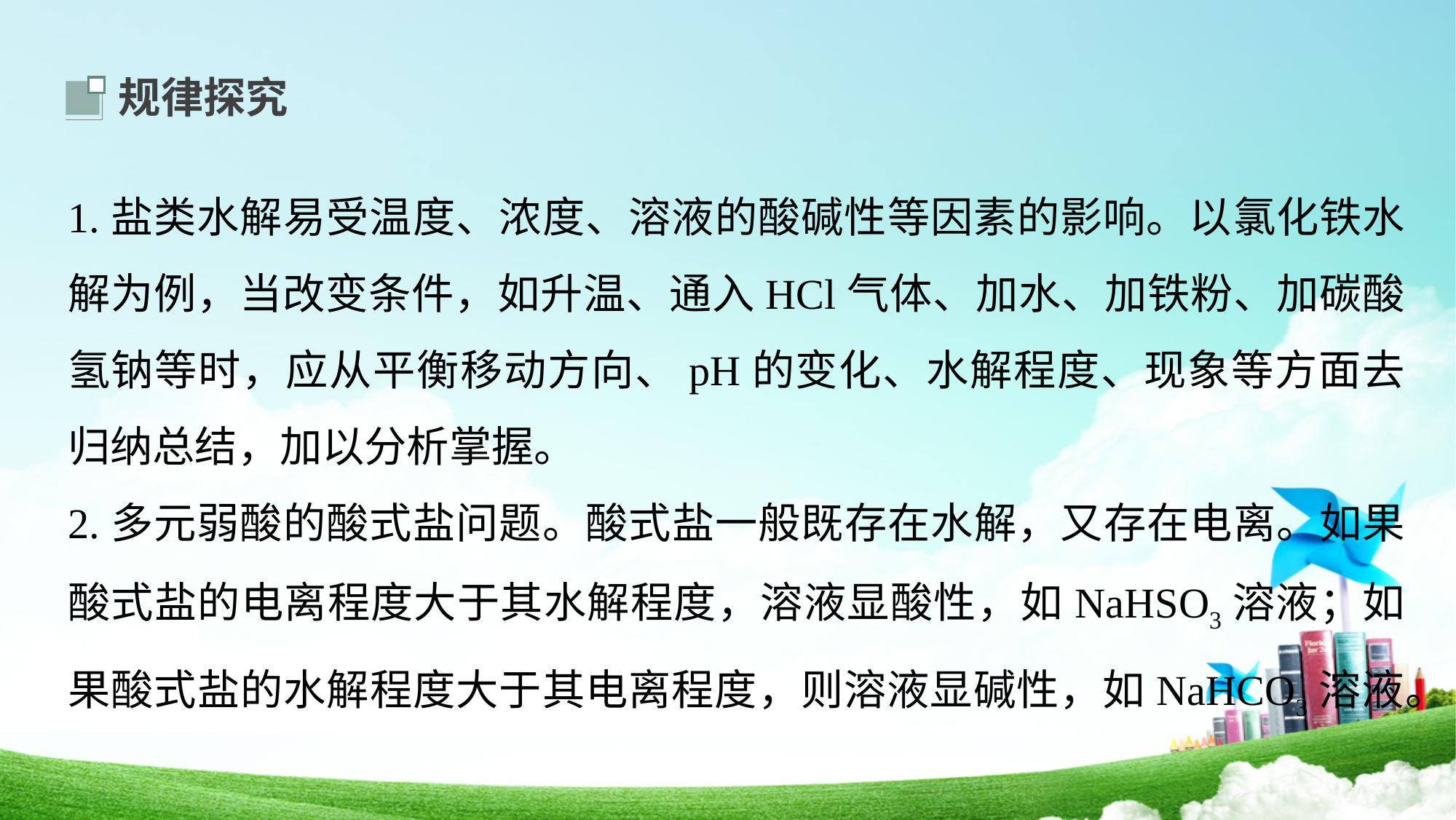

规律探究

1.盐类水解易受温度、浓度、溶液的酸碱性等因素的影响。以氯化铁水解为例，当改变条件，如升温、通入HCl气体、加水、加铁粉、加碳酸氢钠等时，应从平衡移动方向、pH的变化、水解程度、现象等方面去归纳总结，加以分析掌握。
2.多元弱酸的酸式盐问题。酸式盐一般既存在水解，又存在电离。如果酸式盐的电离程度大于其水解程度，溶液显酸性，如NaHSO3溶液；如果酸式盐的水解程度大于其电离程度，则溶液显碱性，如NaHCO3溶液。